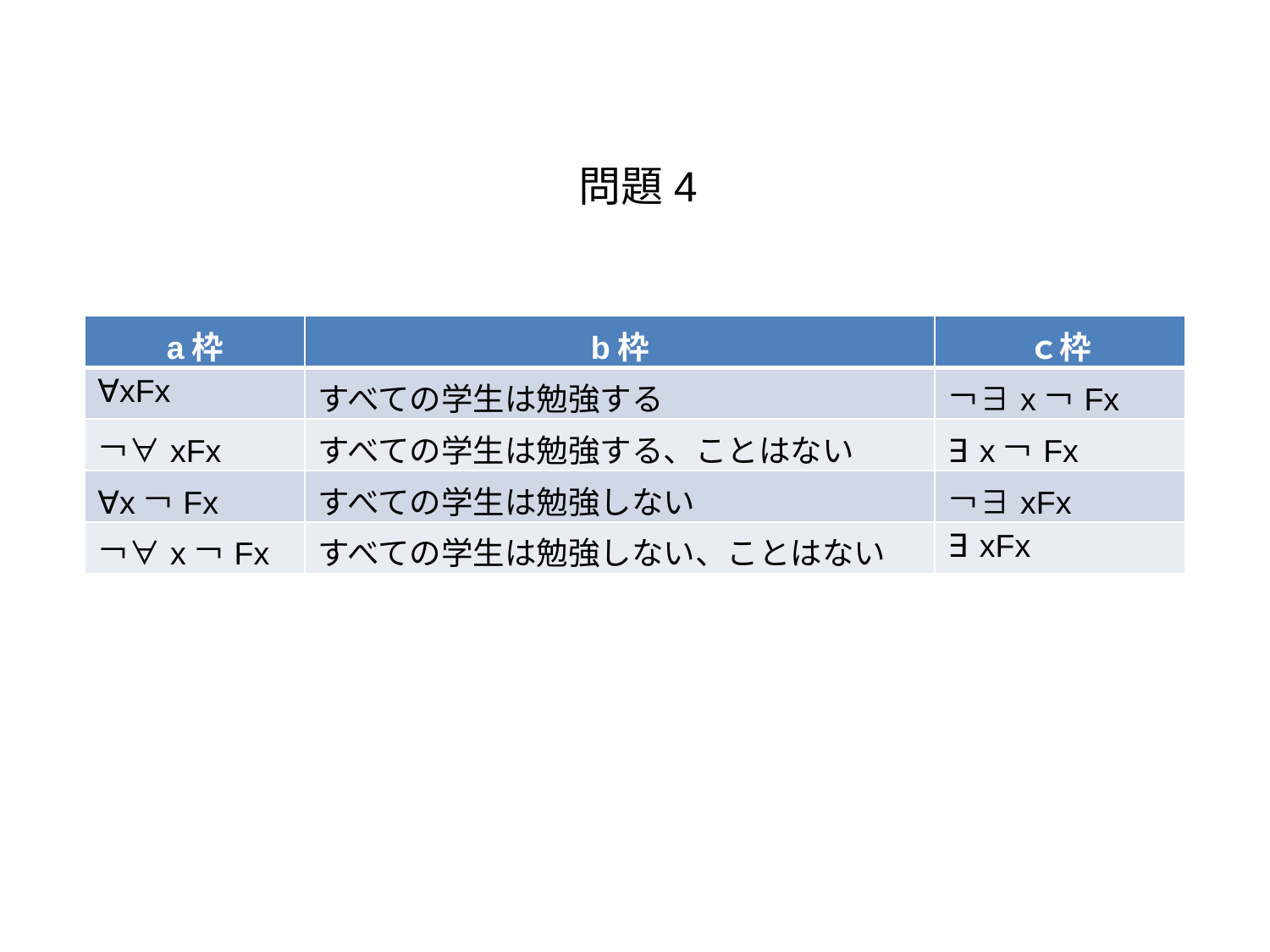

問題4
| a枠 | b枠 | ｃ枠 |
| --- | --- | --- |
| ∀xFx | すべての学生は勉強する | ￢∃x￢Fx |
| ￢∀xFx | すべての学生は勉強する、ことはない | ∃x￢Fx |
| ∀x￢Fx | すべての学生は勉強しない | ￢∃xFx |
| ￢∀x￢Fx | すべての学生は勉強しない、ことはない | ∃xFx |